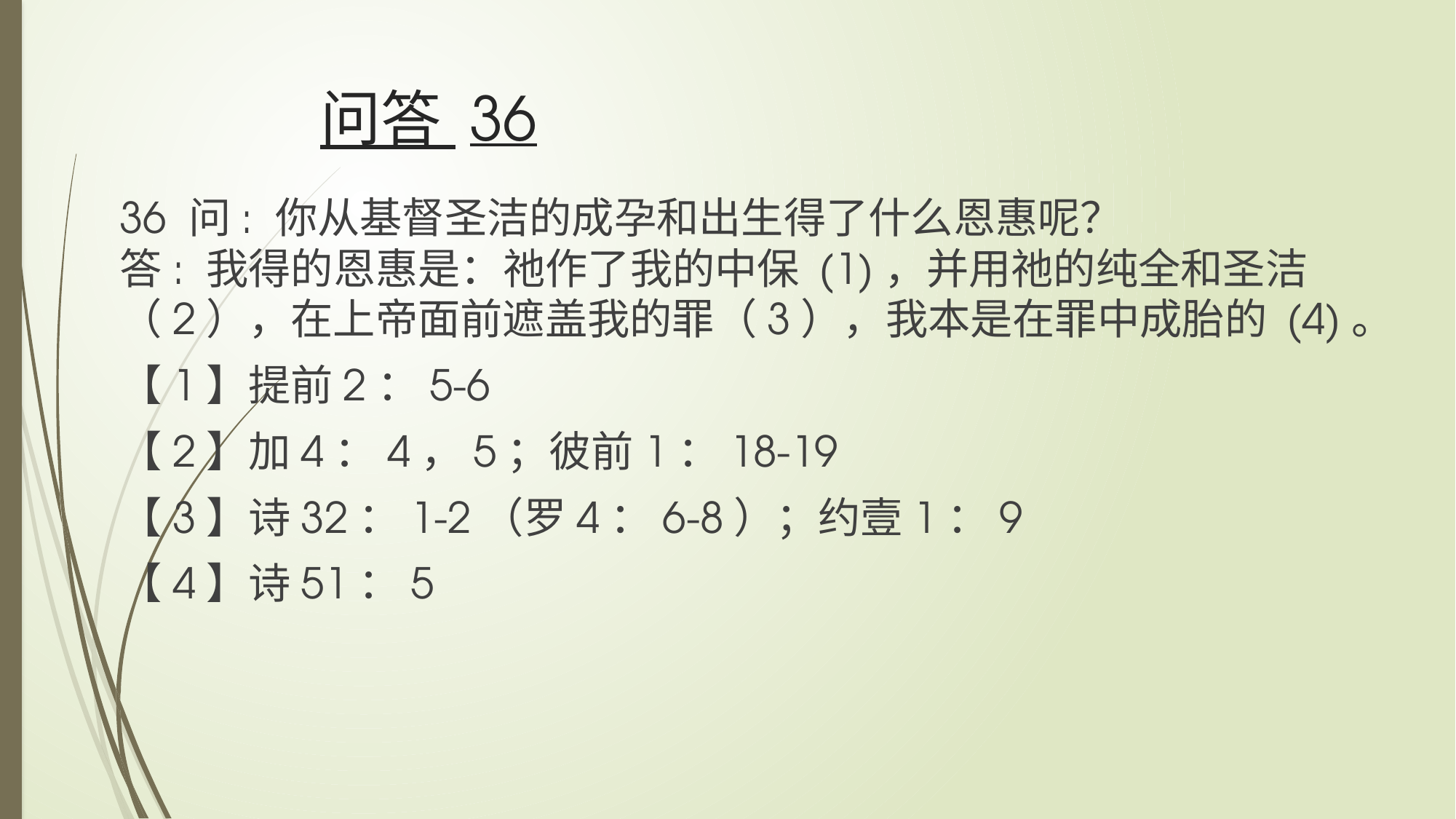

# 问答 36
36 问: 你从基督圣洁的成孕和出生得了什么恩惠呢？
答: 我得的恩惠是：祂作了我的中保 (1)，并用祂的纯全和圣洁（2），在上帝面前遮盖我的罪（3），我本是在罪中成胎的 (4)。
【1】提前2：5-6
【2】加4：4，5；彼前1：18-19
【3】诗32：1-2（罗4：6-8）；约壹1：9
【4】诗51：5